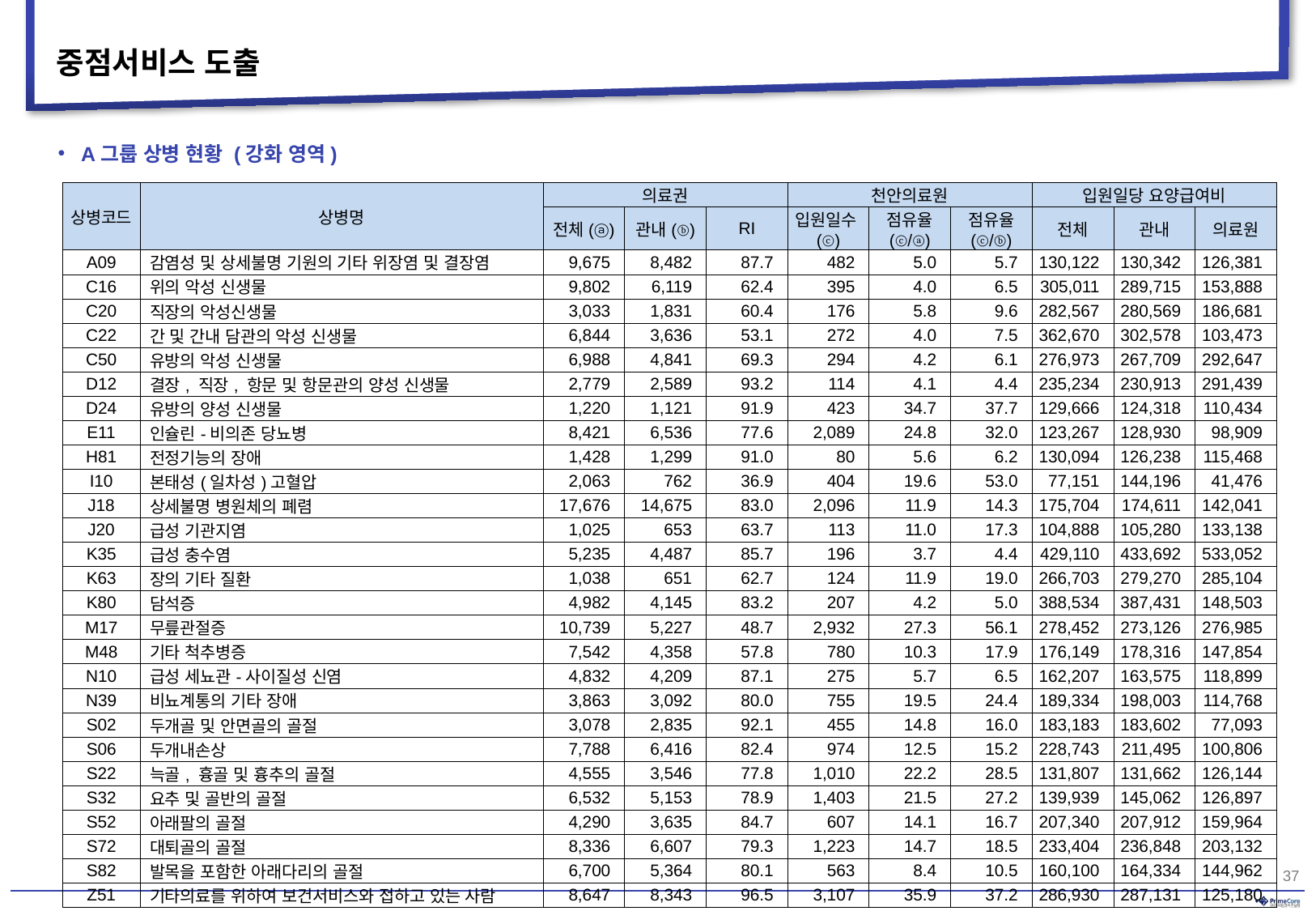

# 중점서비스 도출
A그룹 상병 현황 (강화 영역)

| 상병코드 | 상병명 | 의료권 |  |  | 천안의료원 |  |  | 입원일당 요양급여비 |  |  |
| --- | --- | --- | --- | --- | --- | --- | --- | --- | --- | --- |
|  |  | 전체(ⓐ) | 관내(ⓑ) | RI | 입원일수(ⓒ) | 점유율 (ⓒ/ⓐ) | 점유율 (ⓒ/ⓑ) | 전체 | 관내 | 의료원 |
| A09 | 감염성 및 상세불명 기원의 기타 위장염 및 결장염 | 9,675 | 8,482 | 87.7 | 482 | 5.0 | 5.7 | 130,122 | 130,342 | 126,381 |
| C16 | 위의 악성 신생물 | 9,802 | 6,119 | 62.4 | 395 | 4.0 | 6.5 | 305,011 | 289,715 | 153,888 |
| C20 | 직장의 악성신생물 | 3,033 | 1,831 | 60.4 | 176 | 5.8 | 9.6 | 282,567 | 280,569 | 186,681 |
| C22 | 간 및 간내 담관의 악성 신생물 | 6,844 | 3,636 | 53.1 | 272 | 4.0 | 7.5 | 362,670 | 302,578 | 103,473 |
| C50 | 유방의 악성 신생물 | 6,988 | 4,841 | 69.3 | 294 | 4.2 | 6.1 | 276,973 | 267,709 | 292,647 |
| D12 | 결장, 직장, 항문 및 항문관의 양성 신생물 | 2,779 | 2,589 | 93.2 | 114 | 4.1 | 4.4 | 235,234 | 230,913 | 291,439 |
| D24 | 유방의 양성 신생물 | 1,220 | 1,121 | 91.9 | 423 | 34.7 | 37.7 | 129,666 | 124,318 | 110,434 |
| E11 | 인슐린-비의존 당뇨병 | 8,421 | 6,536 | 77.6 | 2,089 | 24.8 | 32.0 | 123,267 | 128,930 | 98,909 |
| H81 | 전정기능의 장애 | 1,428 | 1,299 | 91.0 | 80 | 5.6 | 6.2 | 130,094 | 126,238 | 115,468 |
| I10 | 본태성(일차성)고혈압 | 2,063 | 762 | 36.9 | 404 | 19.6 | 53.0 | 77,151 | 144,196 | 41,476 |
| J18 | 상세불명 병원체의 폐렴 | 17,676 | 14,675 | 83.0 | 2,096 | 11.9 | 14.3 | 175,704 | 174,611 | 142,041 |
| J20 | 급성 기관지염 | 1,025 | 653 | 63.7 | 113 | 11.0 | 17.3 | 104,888 | 105,280 | 133,138 |
| K35 | 급성 충수염 | 5,235 | 4,487 | 85.7 | 196 | 3.7 | 4.4 | 429,110 | 433,692 | 533,052 |
| K63 | 장의 기타 질환 | 1,038 | 651 | 62.7 | 124 | 11.9 | 19.0 | 266,703 | 279,270 | 285,104 |
| K80 | 담석증 | 4,982 | 4,145 | 83.2 | 207 | 4.2 | 5.0 | 388,534 | 387,431 | 148,503 |
| M17 | 무릎관절증 | 10,739 | 5,227 | 48.7 | 2,932 | 27.3 | 56.1 | 278,452 | 273,126 | 276,985 |
| M48 | 기타 척추병증 | 7,542 | 4,358 | 57.8 | 780 | 10.3 | 17.9 | 176,149 | 178,316 | 147,854 |
| N10 | 급성 세뇨관-사이질성 신염 | 4,832 | 4,209 | 87.1 | 275 | 5.7 | 6.5 | 162,207 | 163,575 | 118,899 |
| N39 | 비뇨계통의 기타 장애 | 3,863 | 3,092 | 80.0 | 755 | 19.5 | 24.4 | 189,334 | 198,003 | 114,768 |
| S02 | 두개골 및 안면골의 골절 | 3,078 | 2,835 | 92.1 | 455 | 14.8 | 16.0 | 183,183 | 183,602 | 77,093 |
| S06 | 두개내손상 | 7,788 | 6,416 | 82.4 | 974 | 12.5 | 15.2 | 228,743 | 211,495 | 100,806 |
| S22 | 늑골, 흉골 및 흉추의 골절 | 4,555 | 3,546 | 77.8 | 1,010 | 22.2 | 28.5 | 131,807 | 131,662 | 126,144 |
| S32 | 요추 및 골반의 골절 | 6,532 | 5,153 | 78.9 | 1,403 | 21.5 | 27.2 | 139,939 | 145,062 | 126,897 |
| S52 | 아래팔의 골절 | 4,290 | 3,635 | 84.7 | 607 | 14.1 | 16.7 | 207,340 | 207,912 | 159,964 |
| S72 | 대퇴골의 골절 | 8,336 | 6,607 | 79.3 | 1,223 | 14.7 | 18.5 | 233,404 | 236,848 | 203,132 |
| S82 | 발목을 포함한 아래다리의 골절 | 6,700 | 5,364 | 80.1 | 563 | 8.4 | 10.5 | 160,100 | 164,334 | 144,962 |
| Z51 | 기타의료를 위하여 보건서비스와 접하고 있는 사람 | 8,647 | 8,343 | 96.5 | 3,107 | 35.9 | 37.2 | 286,930 | 287,131 | 125,180 |